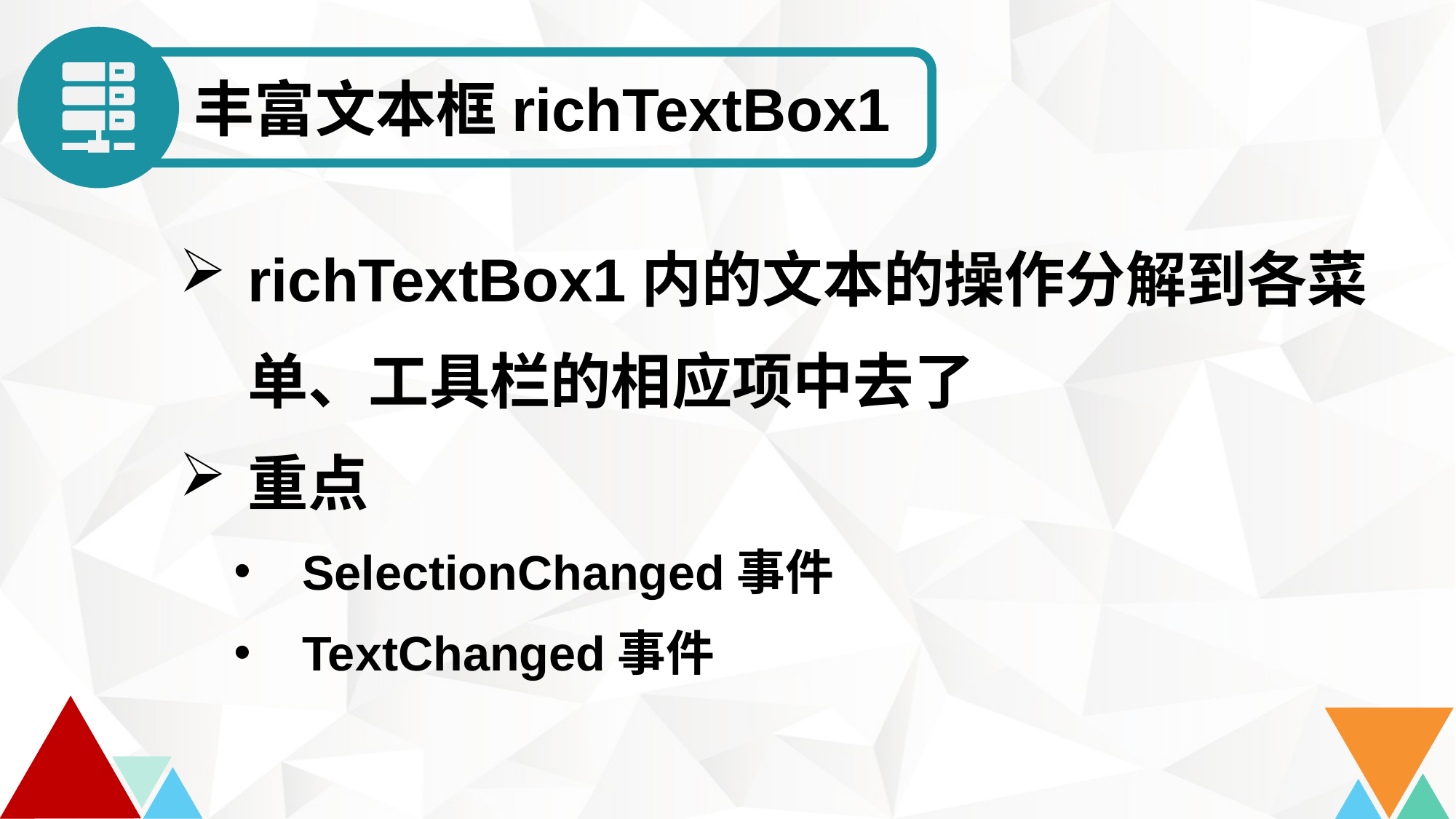

丰富文本框richTextBox1
richTextBox1内的文本的操作分解到各菜单、工具栏的相应项中去了
重点
SelectionChanged事件
TextChanged事件